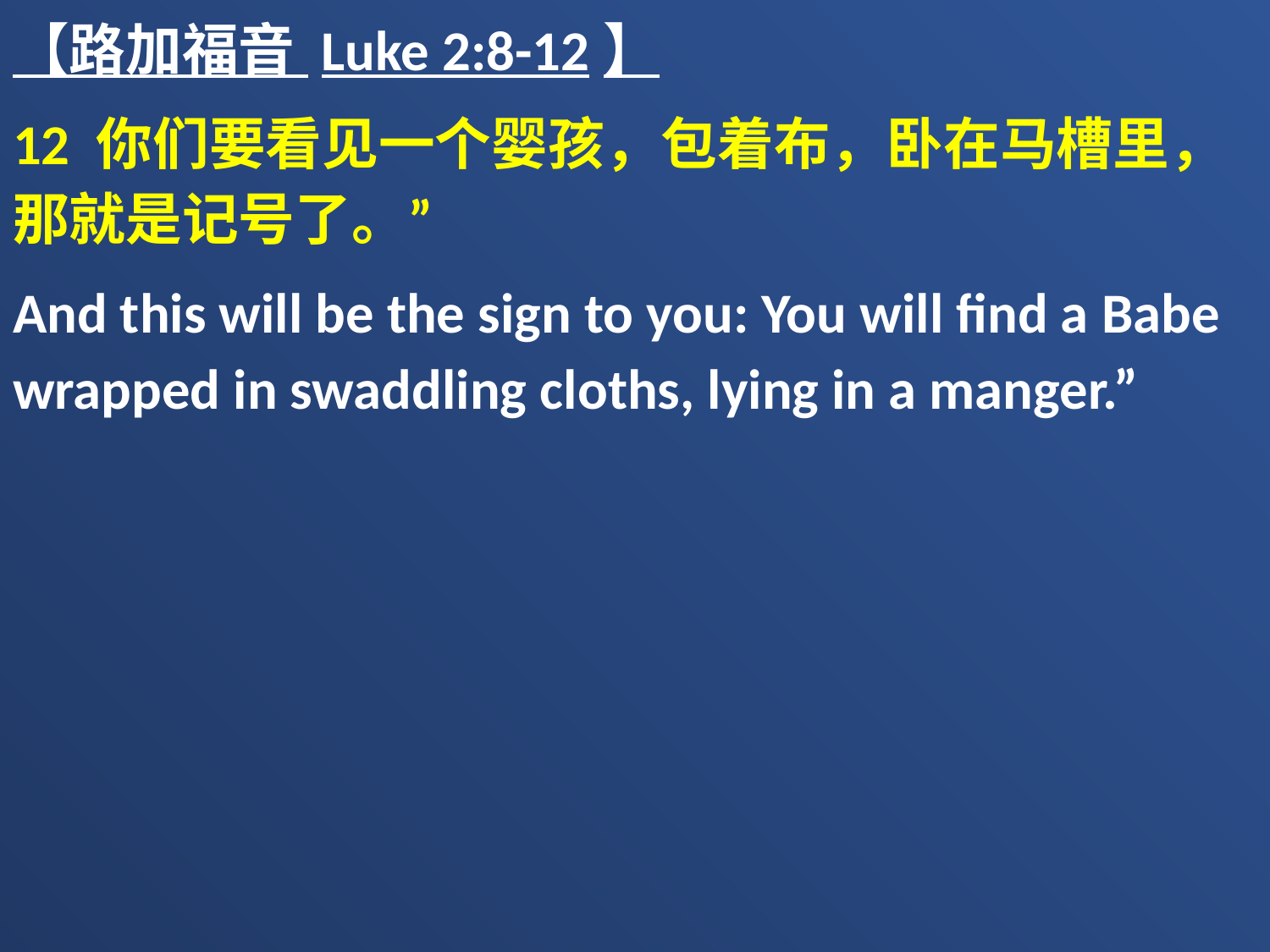

【路加福音 Luke 2:8-12】
12 你们要看见一个婴孩，包着布，卧在马槽里，那就是记号了。”
And this will be the sign to you: You will find a Babe wrapped in swaddling cloths, lying in a manger.”